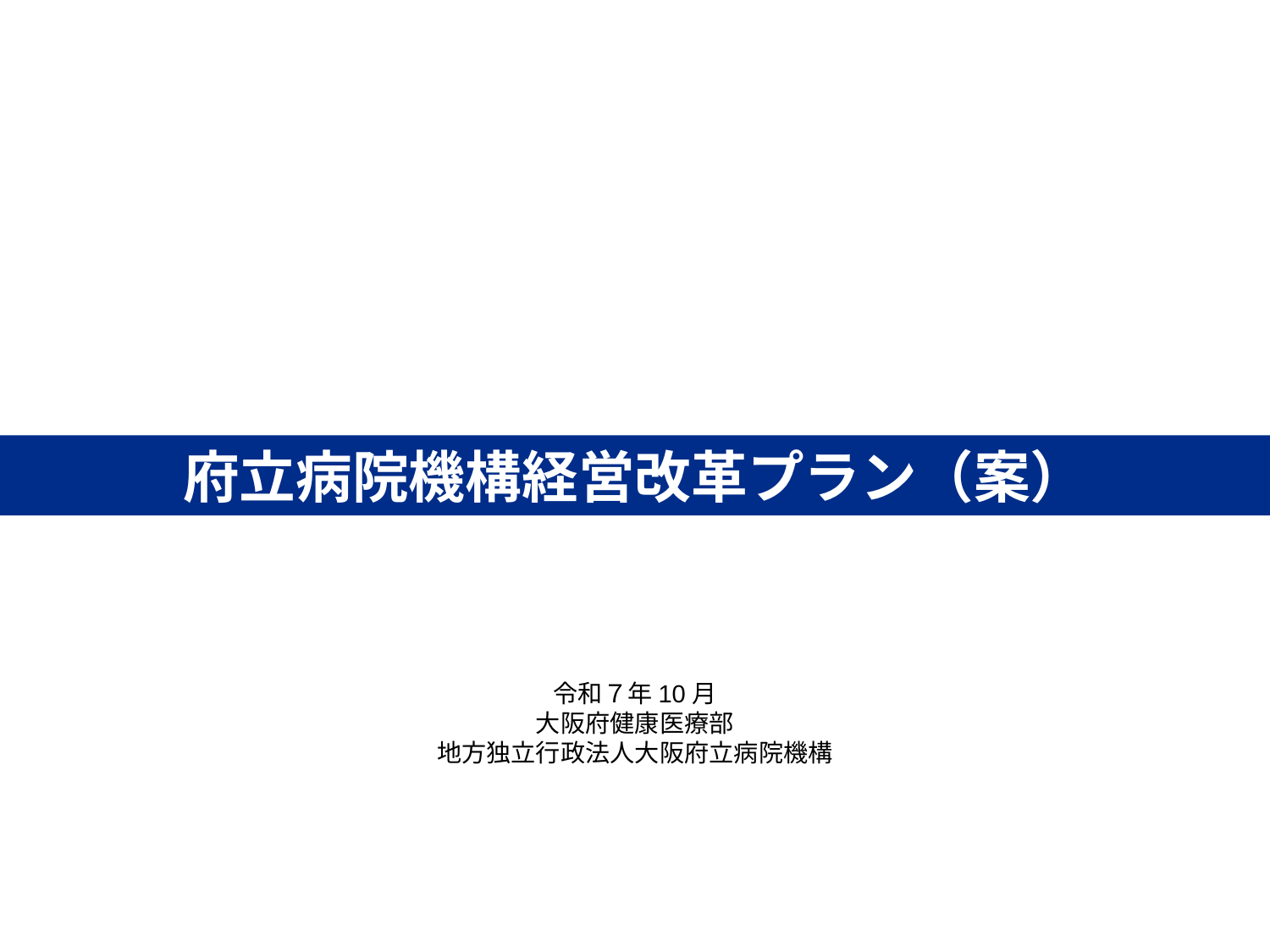

府立病院機構経営改革プラン（案）
令和７年10月
大阪府健康医療部
地方独立行政法人大阪府立病院機構